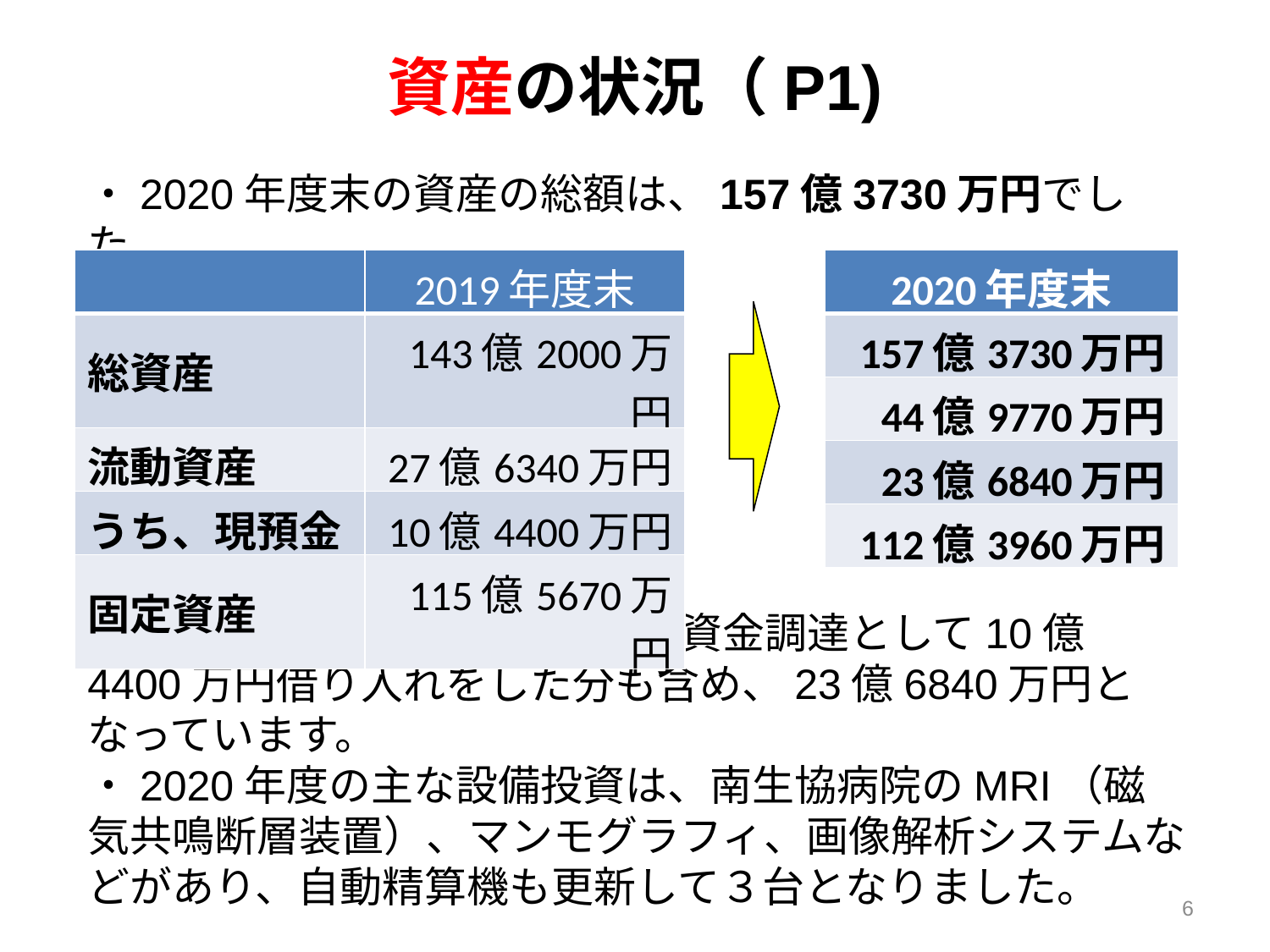

資産の状況（P1)
・2020年度末の資産の総額は、157億3730万円でした。
|  | 2019年度末 |
| --- | --- |
| 総資産 | 143億2000万円 |
| 流動資産 | 27億6340万円 |
| うち、現預金 | 10億4400万円 |
| 固定資産 | 115億5670万円 |
| 2020年度末 |
| --- |
| 157億3730万円 |
| 44億9770万円 |
| 23億6840万円 |
| 112億3960万円 |

・現預金の残高は、コロナ禍の資金調達として10億4400万円借り入れをした分も含め、23億6840万円となっています。
・2020年度の主な設備投資は、南生協病院のMRI（磁気共鳴断層装置）、マンモグラフィ、画像解析システムなどがあり、自動精算機も更新して３台となりました。
6